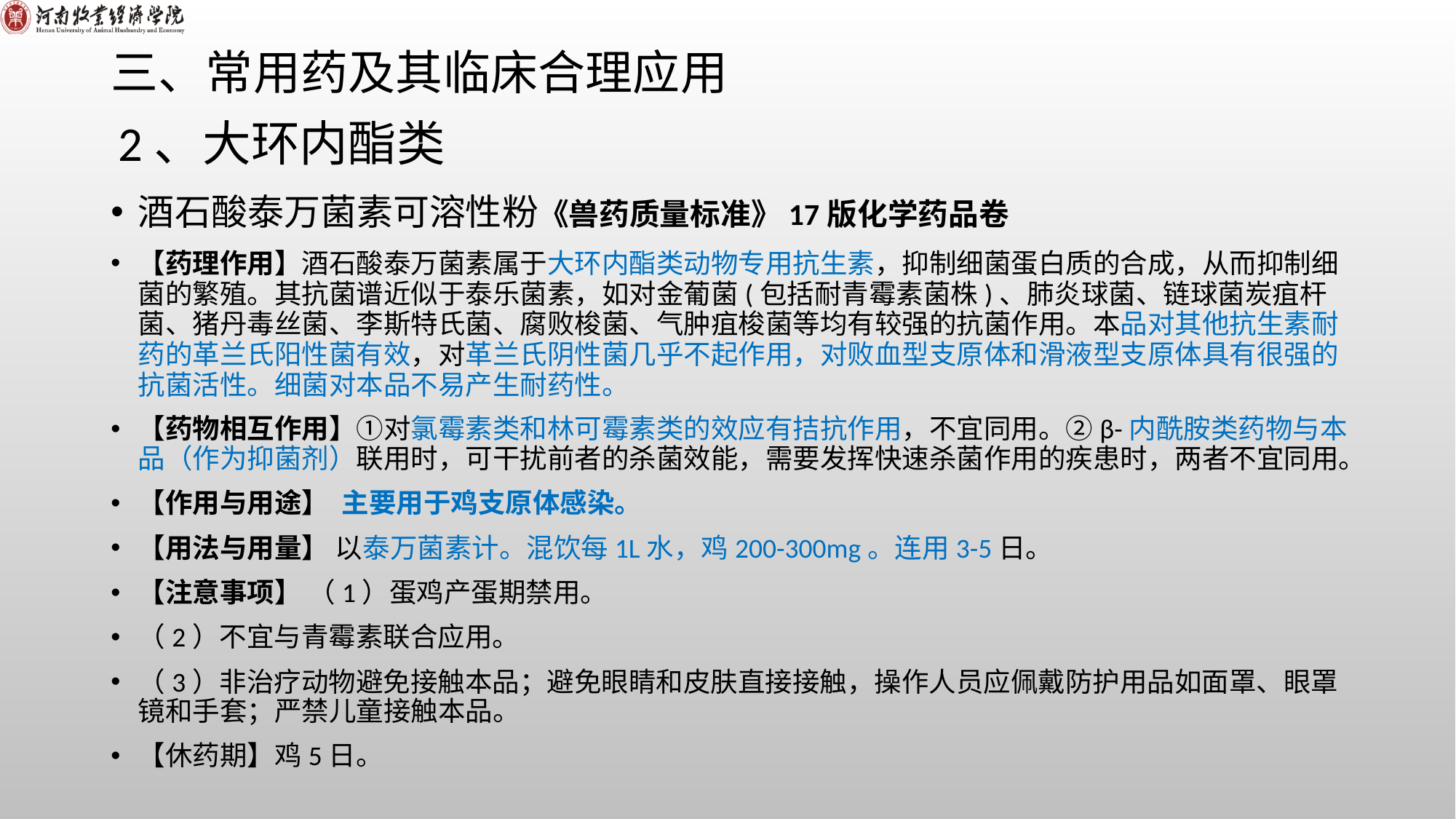

# 三、常用药及其临床合理应用
2、大环内酯类
酒石酸泰万菌素可溶性粉《兽药质量标准》17版化学药品卷
【药理作用】酒石酸泰万菌素属于大环内酯类动物专用抗生素，抑制细菌蛋白质的合成，从而抑制细菌的繁殖。其抗菌谱近似于泰乐菌素，如对金葡菌(包括耐青霉素菌株)、肺炎球菌、链球菌炭疽杆菌、猪丹毒丝菌、李斯特氏菌、腐败梭菌、气肿疽梭菌等均有较强的抗菌作用。本品对其他抗生素耐药的革兰氏阳性菌有效，对革兰氏阴性菌几乎不起作用，对败血型支原体和滑液型支原体具有很强的抗菌活性。细菌对本品不易产生耐药性。
【药物相互作用】①对氯霉素类和林可霉素类的效应有拮抗作用，不宜同用。②β-内酰胺类药物与本品（作为抑菌剂）联用时，可干扰前者的杀菌效能，需要发挥快速杀菌作用的疾患时，两者不宜同用。
【作用与用途】  主要用于鸡支原体感染。
【用法与用量】 以泰万菌素计。混饮每1L水，鸡200-300mg。连用3-5日。
【注意事项】 （1）蛋鸡产蛋期禁用。
（2）不宜与青霉素联合应用。
（3）非治疗动物避免接触本品；避免眼睛和皮肤直接接触，操作人员应佩戴防护用品如面罩、眼罩镜和手套；严禁儿童接触本品。
【休药期】鸡5日。